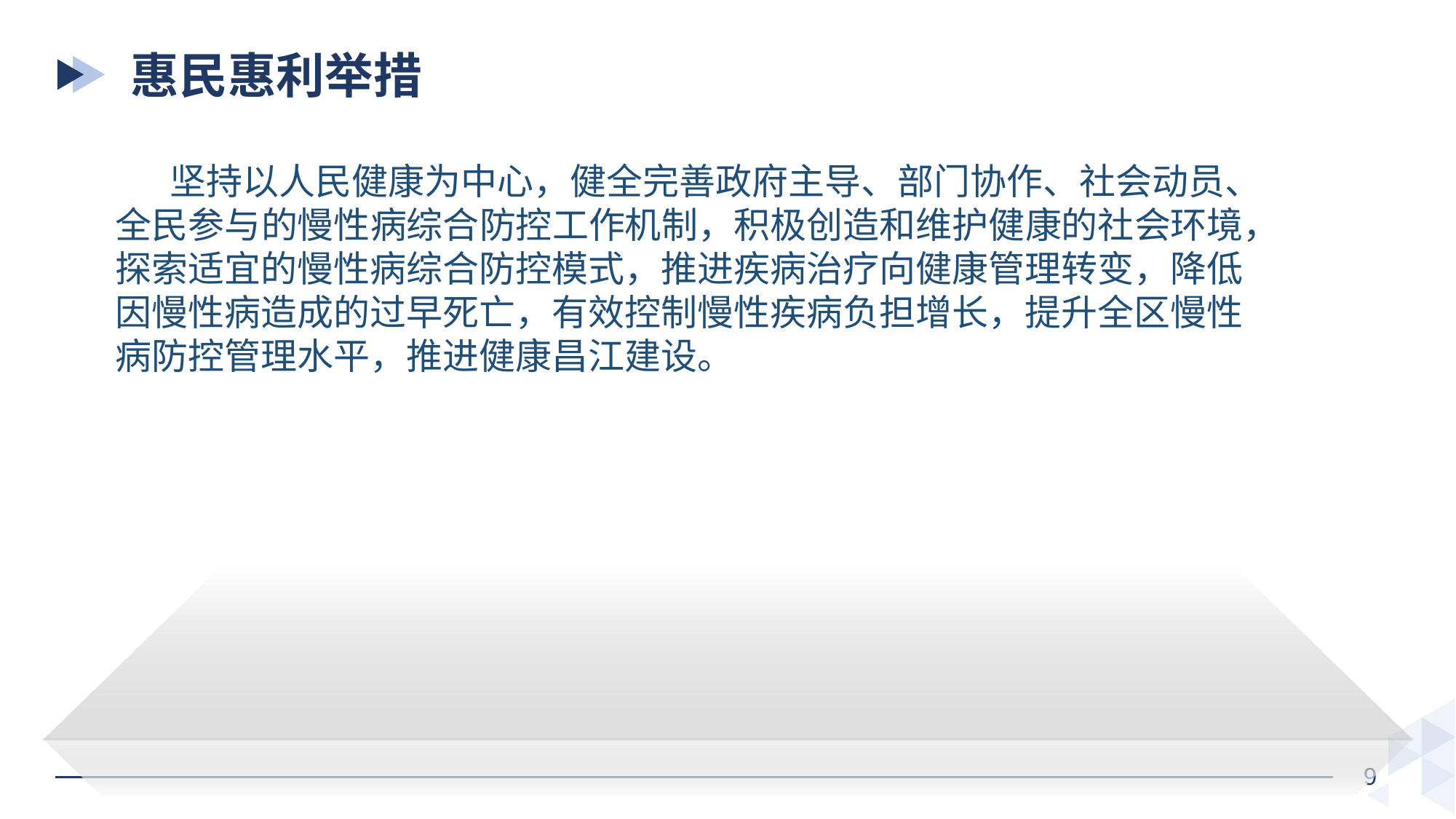

惠民惠利举措

       坚持以人民健康为中心，健全完善政府主导、部门协作、社会动员、全民参与的慢性病综合防控工作机制，积极创造和维护健康的社会环境，探索适宜的慢性病综合防控模式，推进疾病治疗向健康管理转变，降低因慢性病造成的过早死亡，有效控制慢性疾病负担增长，提升全区慢性病防控管理水平，推进健康昌江建设。